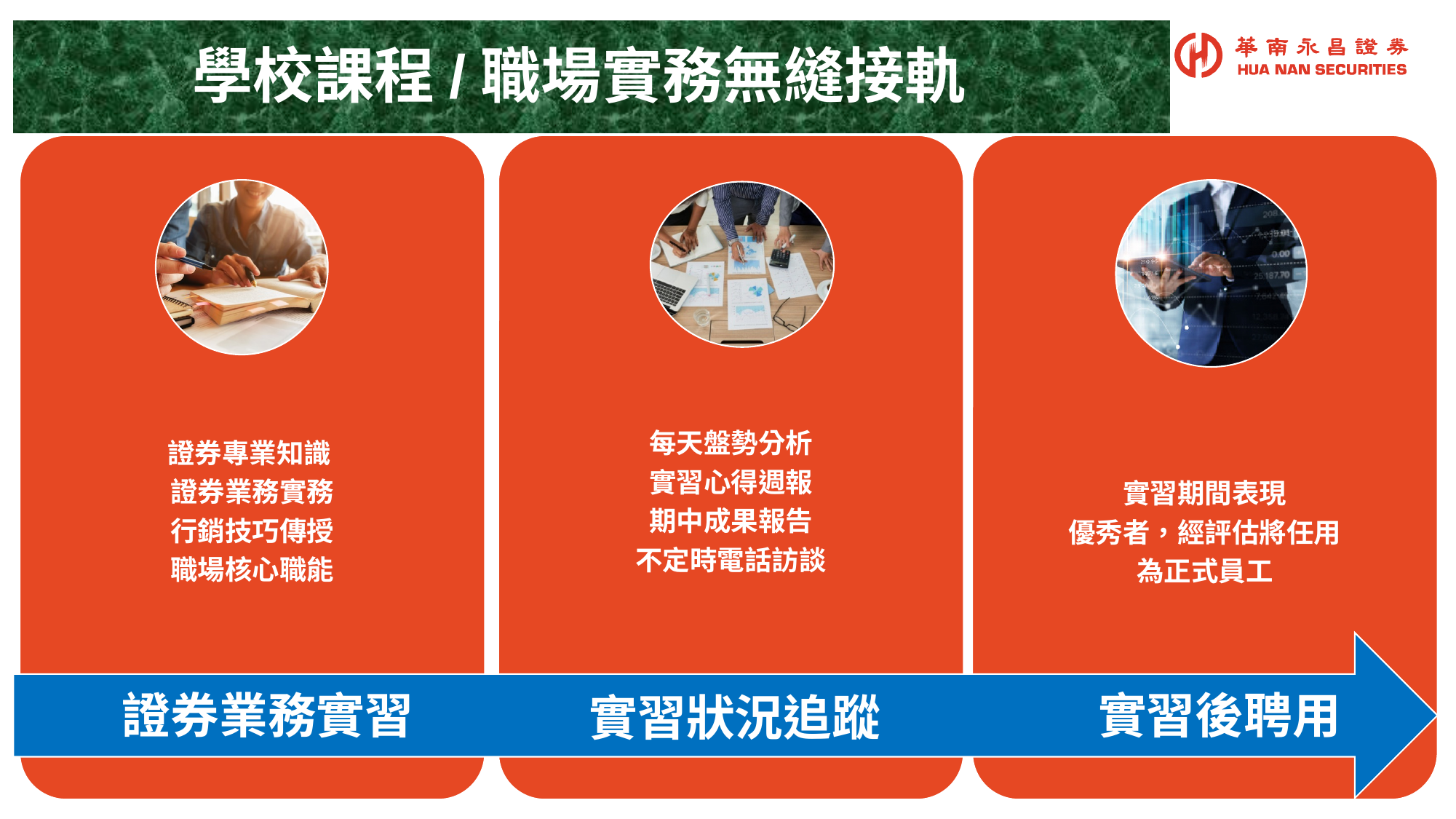

學校課程/職場實務無縫接軌

證券專業知識
證券業務實務
行銷技巧傳授
職場核心職能

每天盤勢分析
實習心得週報
期中成果報告
不定時電話訪談
實習期間表現
優秀者，經評估將任用
為正式員工

實習心得報告
成果分享回饋
證券業務實習

實習後聘用
實習狀況追蹤